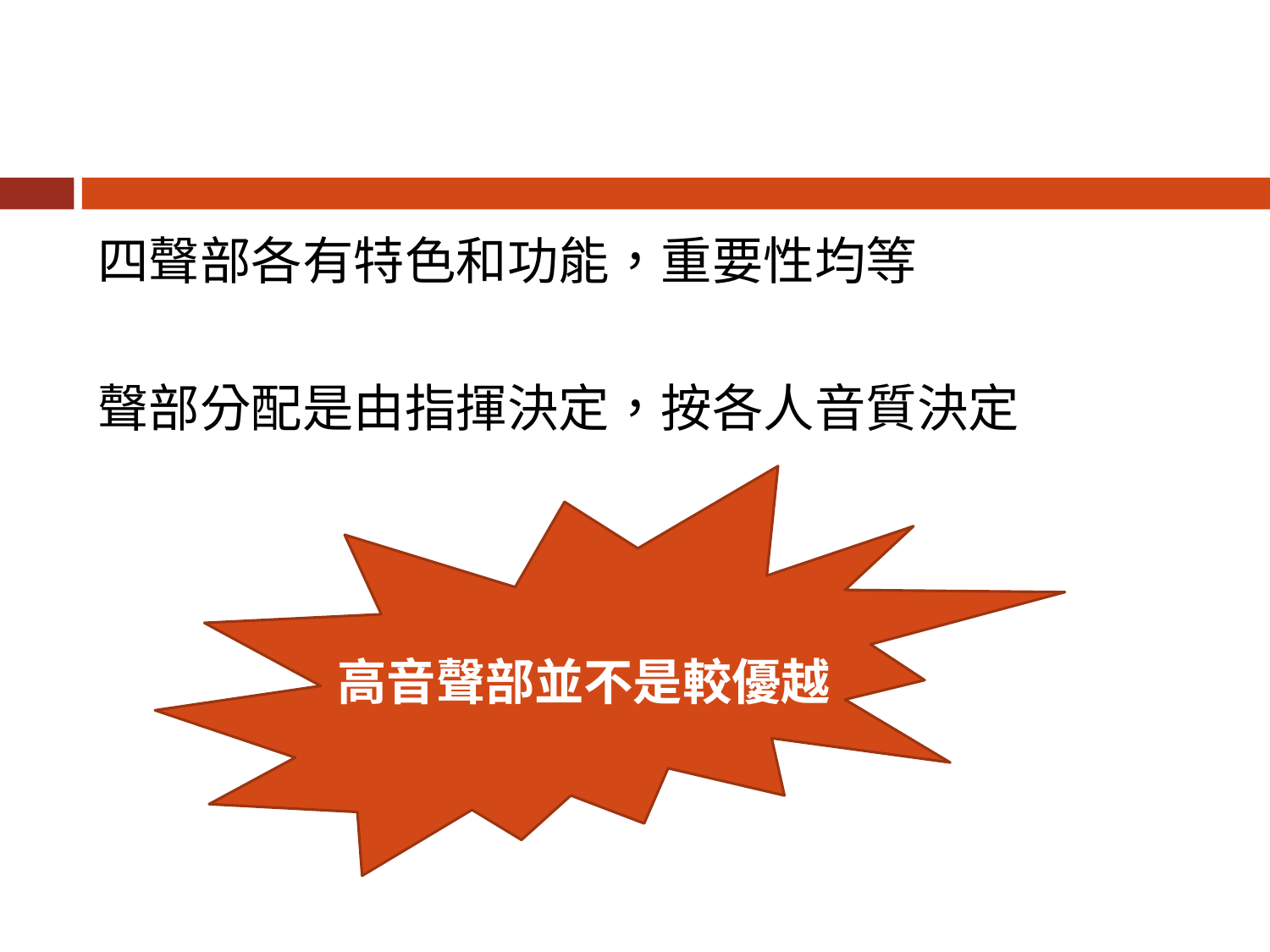

#
四聲部各有特色和功能，重要性均等

聲部分配是由指揮決定，按各人音質決定

高音聲部並不是較優越